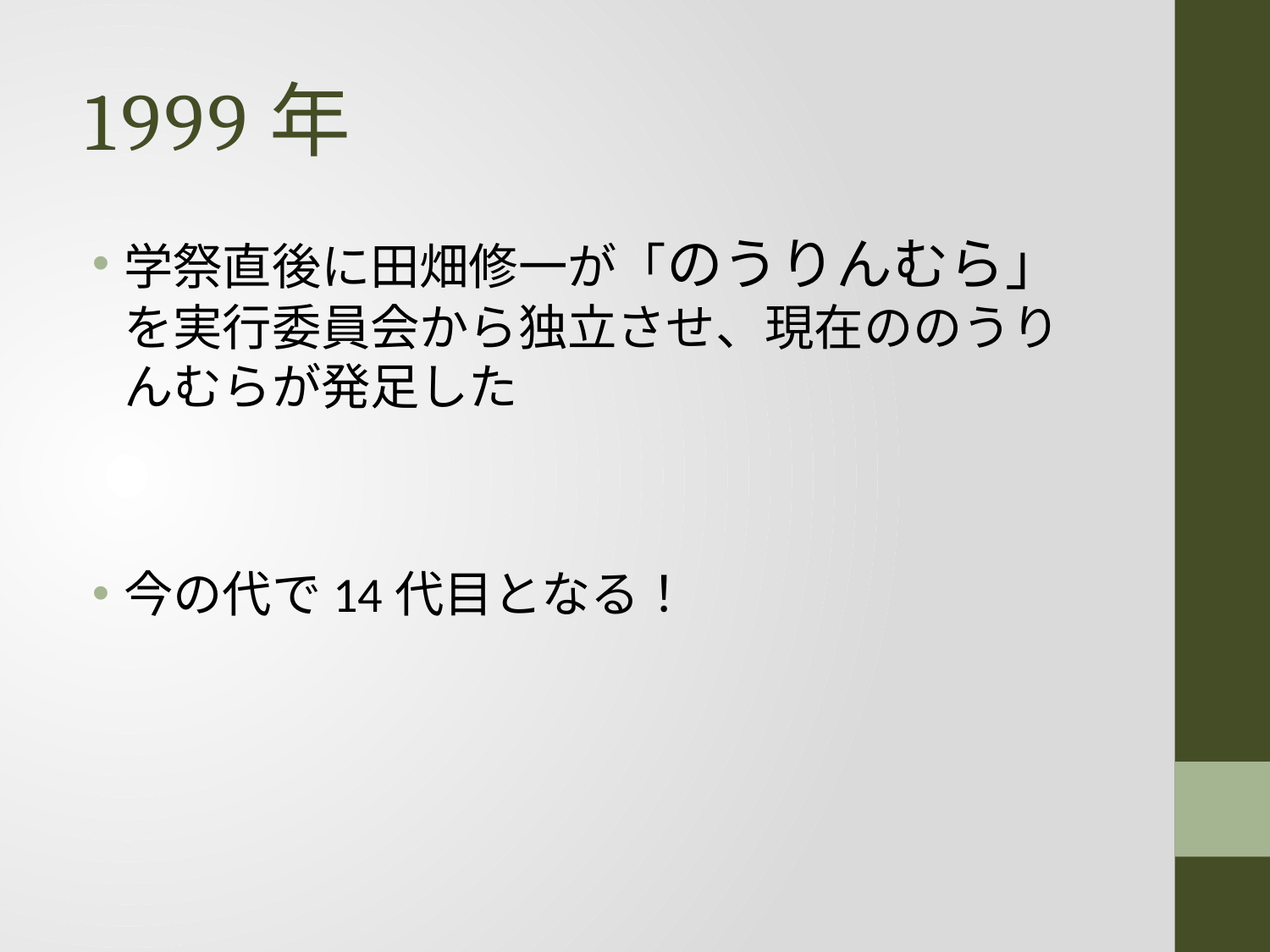

# 1999年
学祭直後に田畑修一が「のうりんむら」を実行委員会から独立させ、現在ののうりんむらが発足した

今の代で14代目となる！